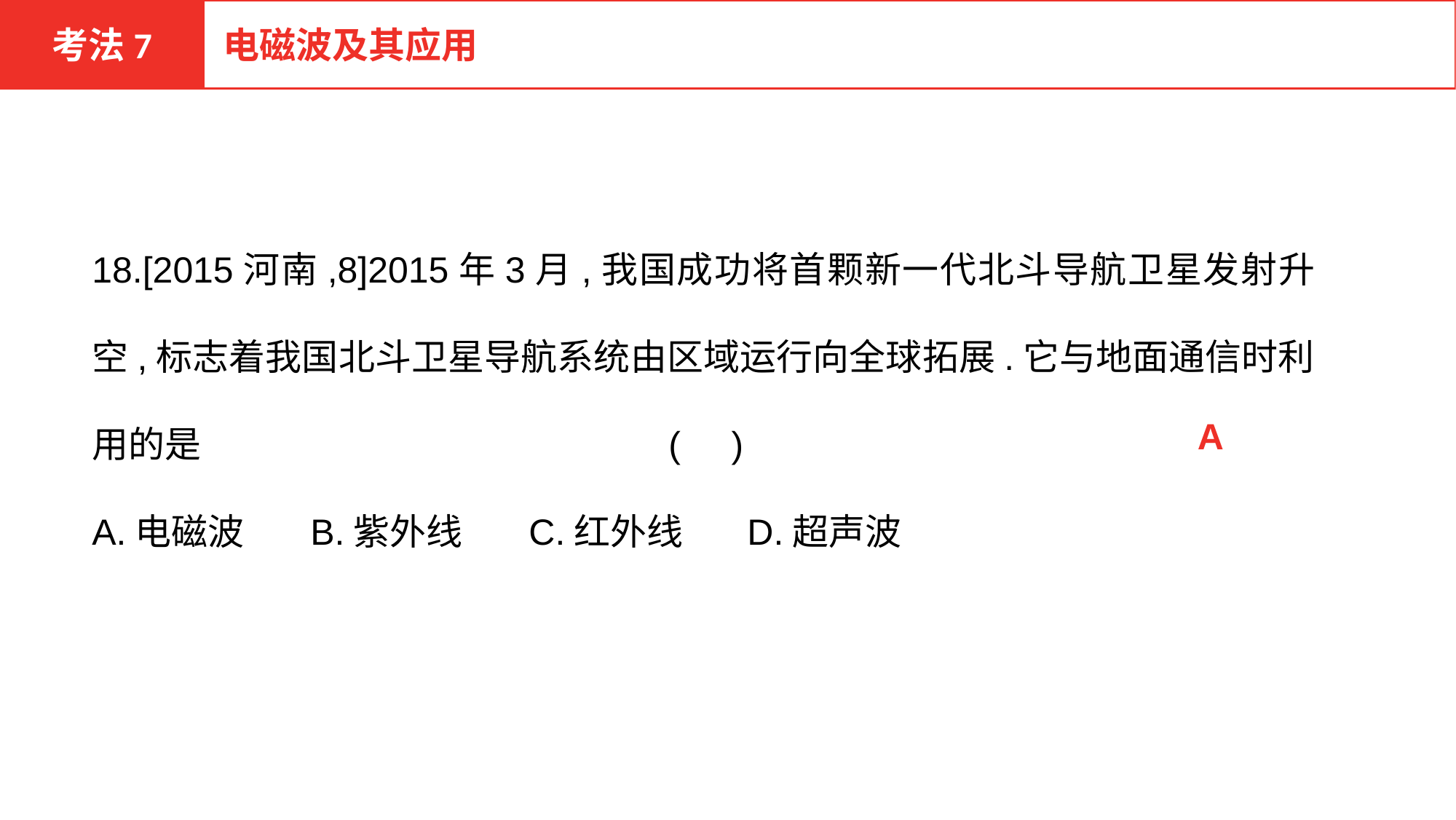

考法7
电磁波及其应用
18.[2015河南,8]2015年3月,我国成功将首颗新一代北斗导航卫星发射升空,标志着我国北斗卫星导航系统由区域运行向全球拓展.它与地面通信时利用的是                                                        (     )
A.电磁波	B.紫外线	C.红外线	D.超声波
A